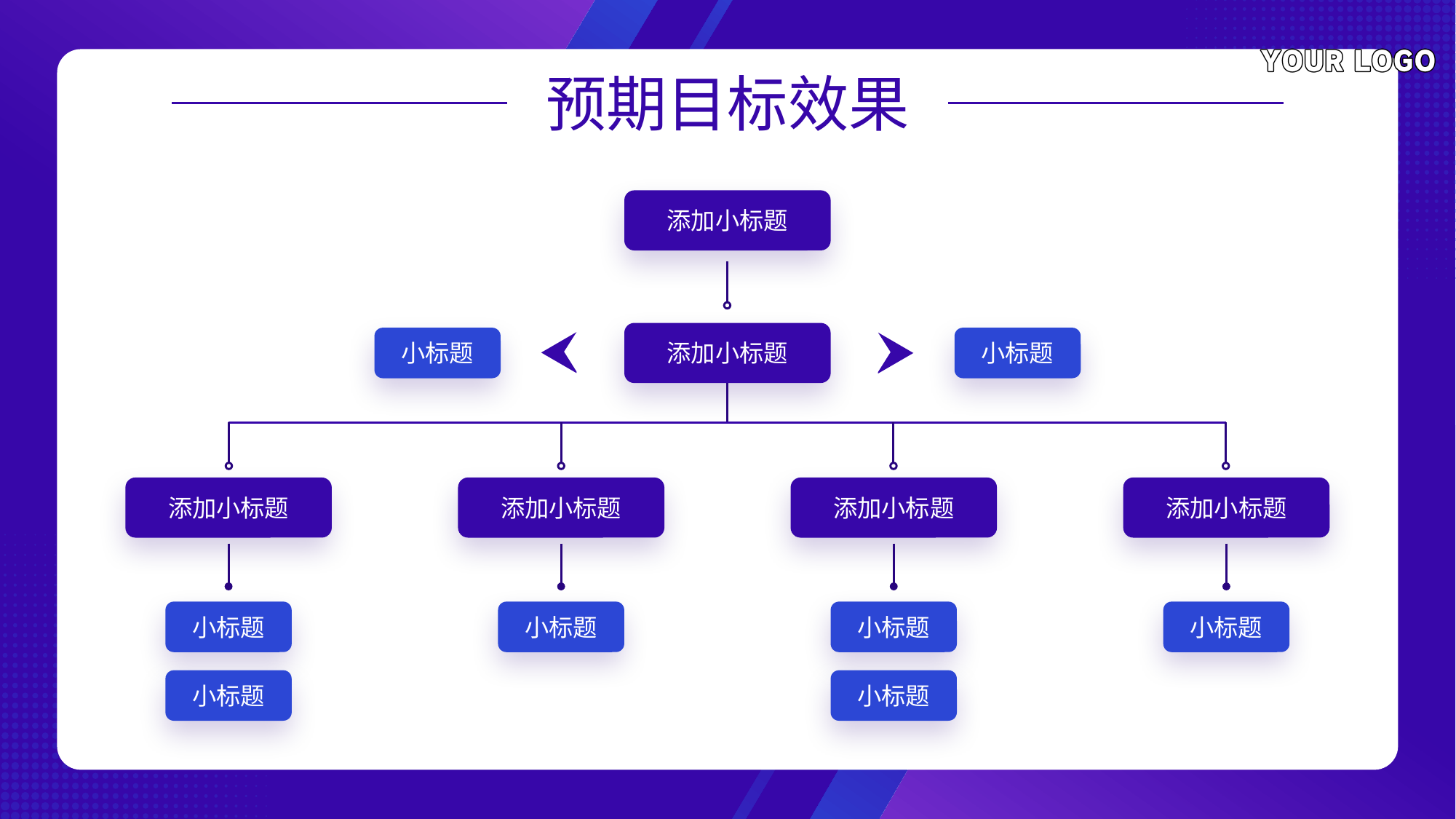

添加小标题

添加小标题

小标题
小标题

添加小标题

添加小标题

添加小标题
添加小标题

小标题

小标题

小标题
小标题

小标题

小标题